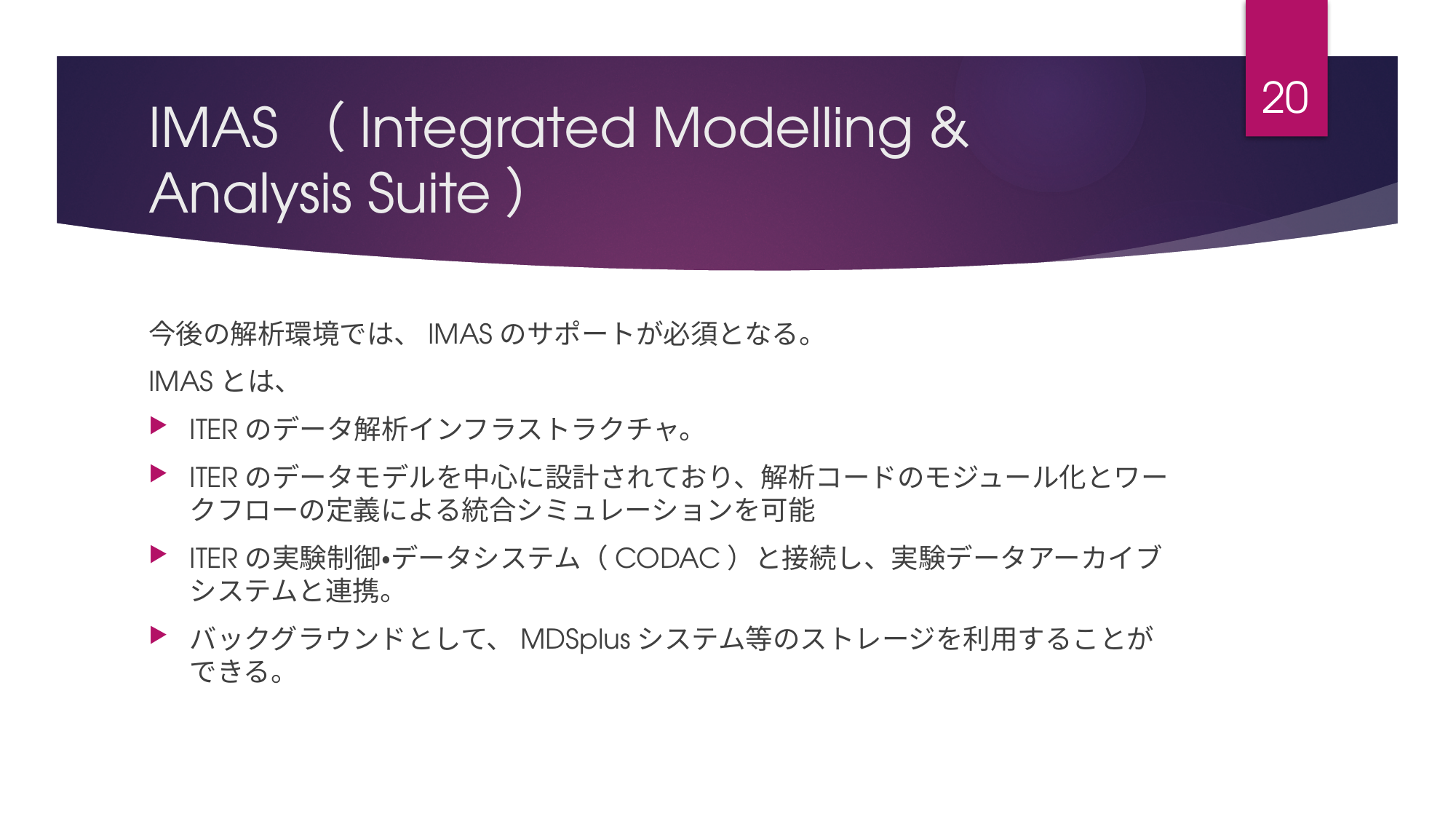

20
# IMAS（Integrated Modelling & Analysis Suite）
今後の解析環境では、IMASのサポートが必須となる。
IMASとは、
ITERのデータ解析インフラストラクチャ。
ITERのデータモデルを中心に設計されており、解析コードのモジュール化とワークフローの定義による統合シミュレーションを可能
ITERの実験制御・データシステム（CODAC）と接続し、実験データアーカイブシステムと連携。
バックグラウンドとして、MDSplusシステム等のストレージを利用することができる。